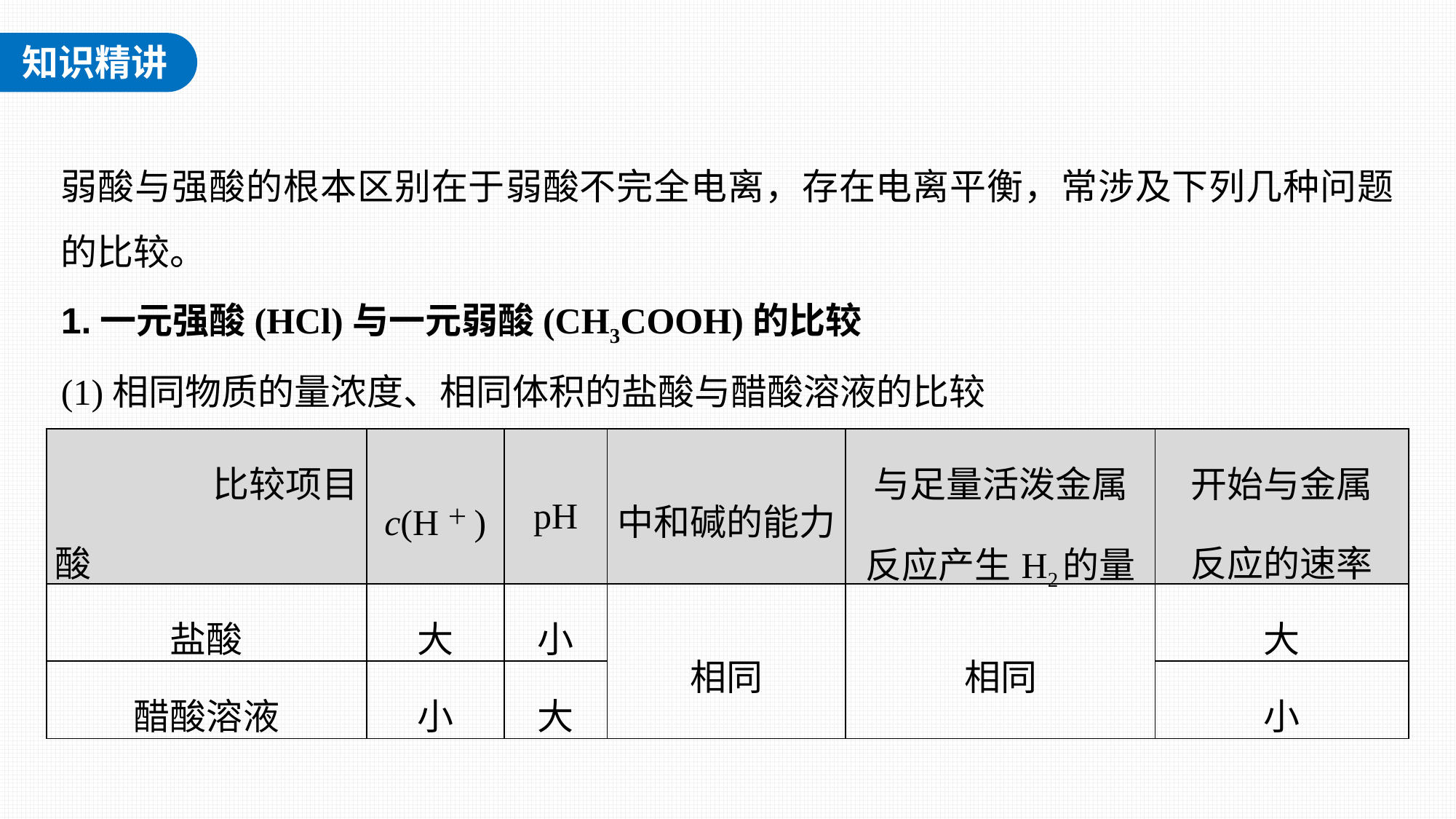

弱酸与强酸的根本区别在于弱酸不完全电离，存在电离平衡，常涉及下列几种问题的比较。
1.一元强酸(HCl)与一元弱酸(CH3COOH)的比较
(1)相同物质的量浓度、相同体积的盐酸与醋酸溶液的比较
| 比较项目 酸 | c(H＋) | pH | 中和碱的能力 | 与足量活泼金属 反应产生H2的量 | 开始与金属 反应的速率 |
| --- | --- | --- | --- | --- | --- |
| 盐酸 | 大 | 小 | 相同 | 相同 | 大 |
| 醋酸溶液 | 小 | 大 |  |  | 小 |